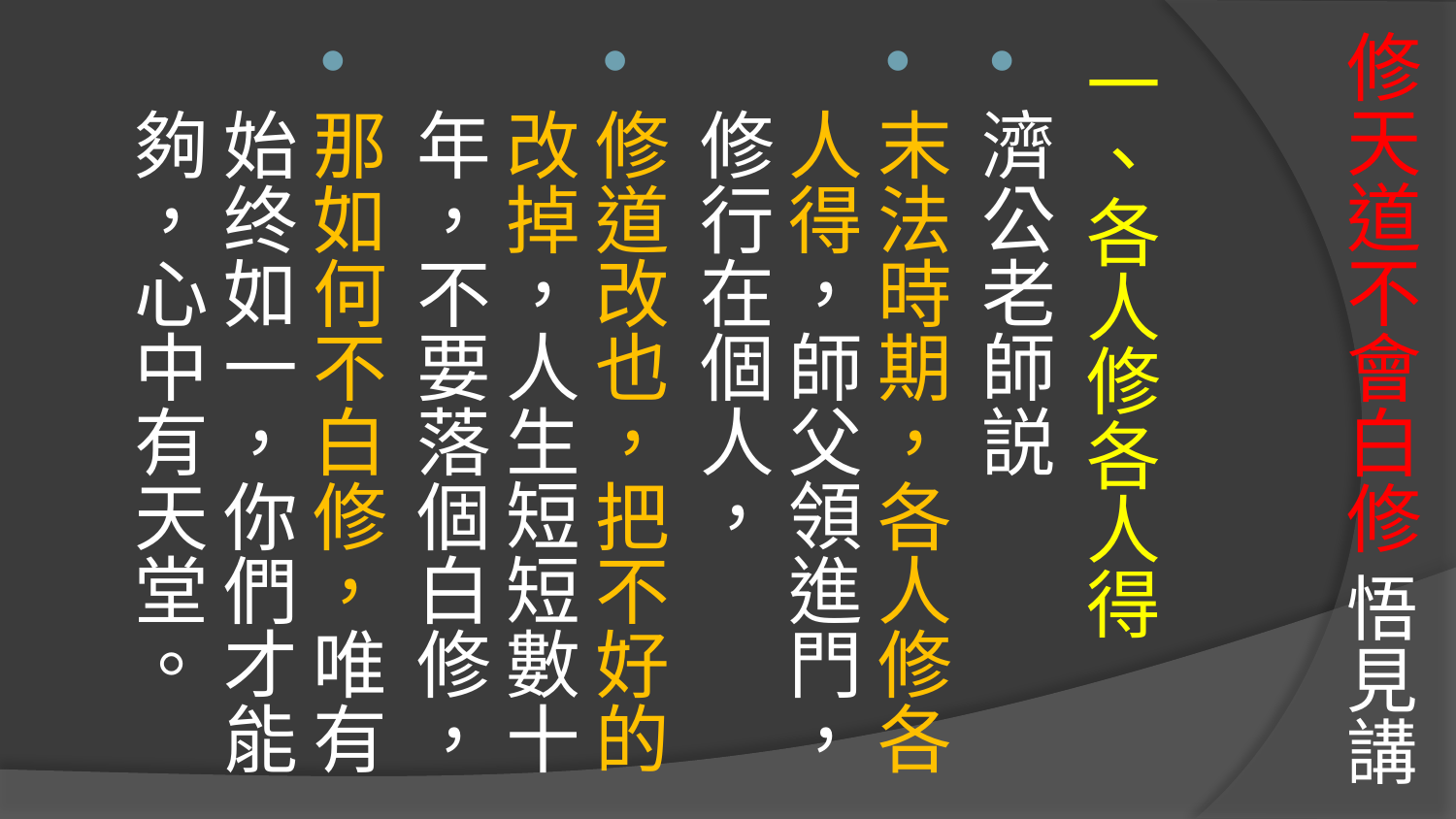

# 修天道不會白修 悟見講
一、各人修各人得
濟公老師説
末法時期，各人修各人得，師父領進門，修行在個人，
修道改也，把不好的改掉，人生短短數十年，不要落個白修，
那如何不白修，唯有始终如一，你們才能夠，心中有天堂。